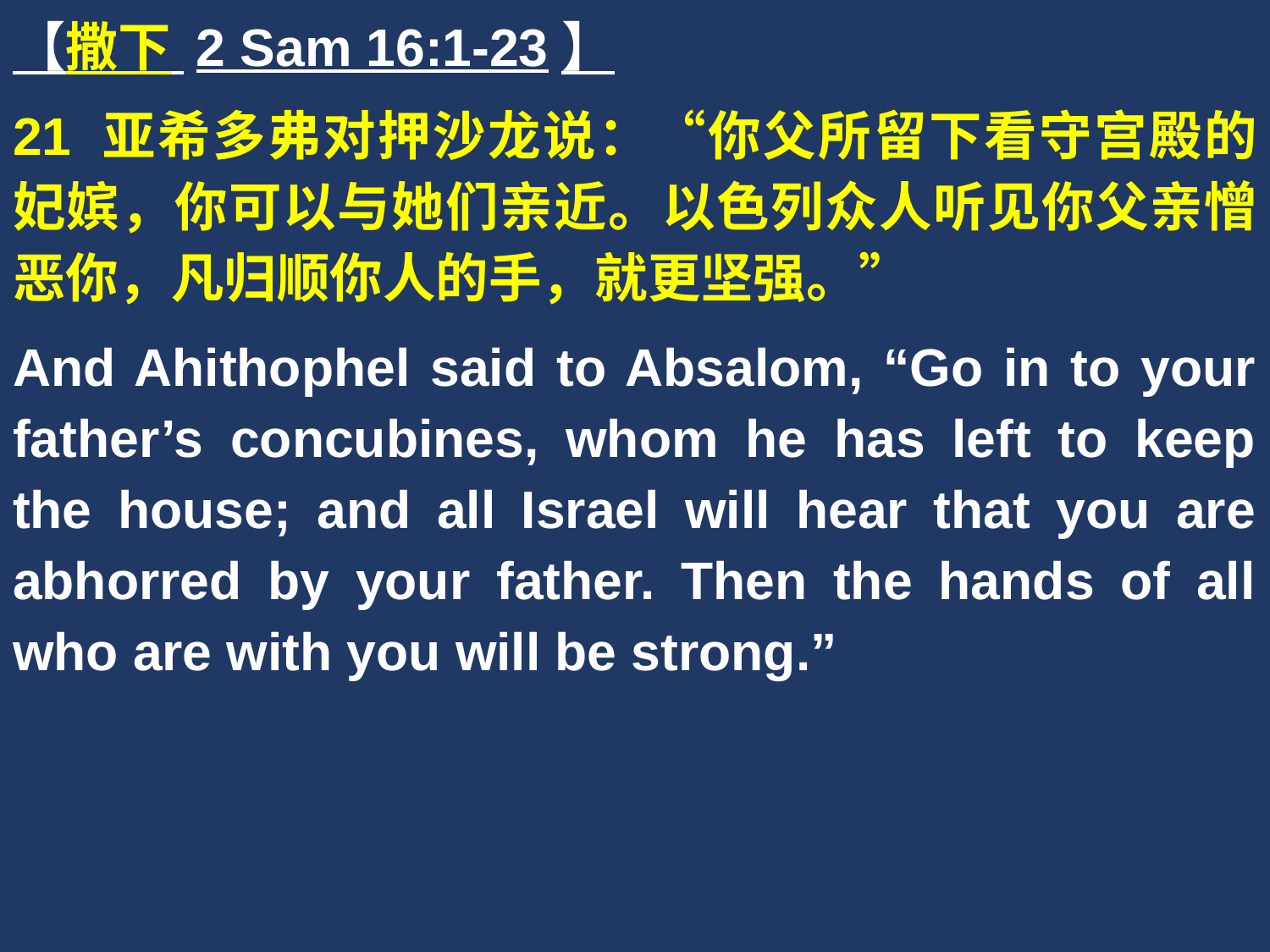

【撒下 2 Sam 16:1-23】
21 亚希多弗对押沙龙说：“你父所留下看守宫殿的妃嫔，你可以与她们亲近。以色列众人听见你父亲憎恶你，凡归顺你人的手，就更坚强。”
And Ahithophel said to Absalom, “Go in to your father’s concubines, whom he has left to keep the house; and all Israel will hear that you are abhorred by your father. Then the hands of all who are with you will be strong.”